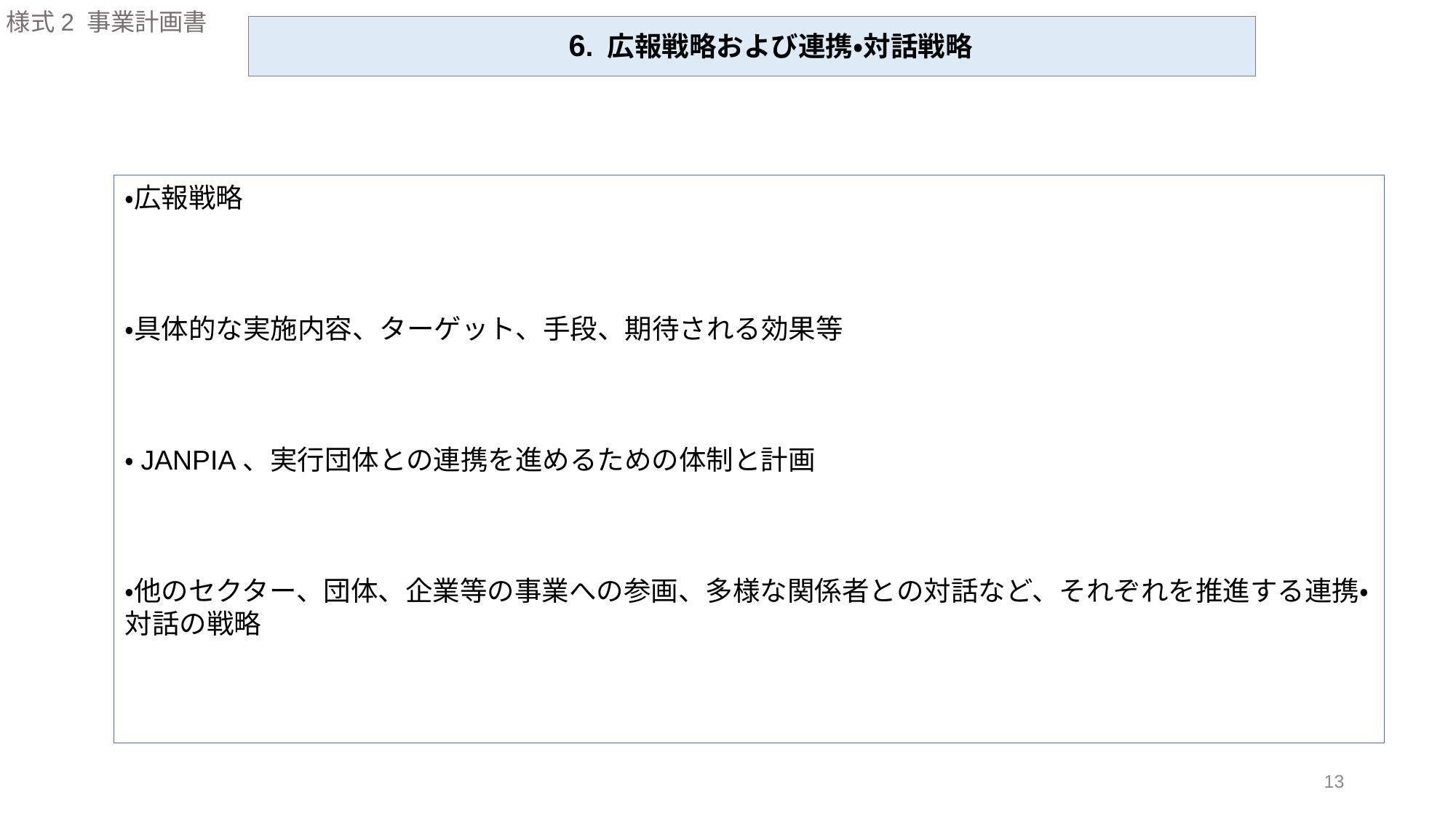

様式2 事業計画書
　6. 広報戦略および連携・対話戦略
・広報戦略

・具体的な実施内容、ターゲット、手段、期待される効果等

・JANPIA、実行団体との連携を進めるための体制と計画

・他のセクター、団体、企業等の事業への参画、多様な関係者との対話など、それぞれを推進する連携・対話の戦略

13